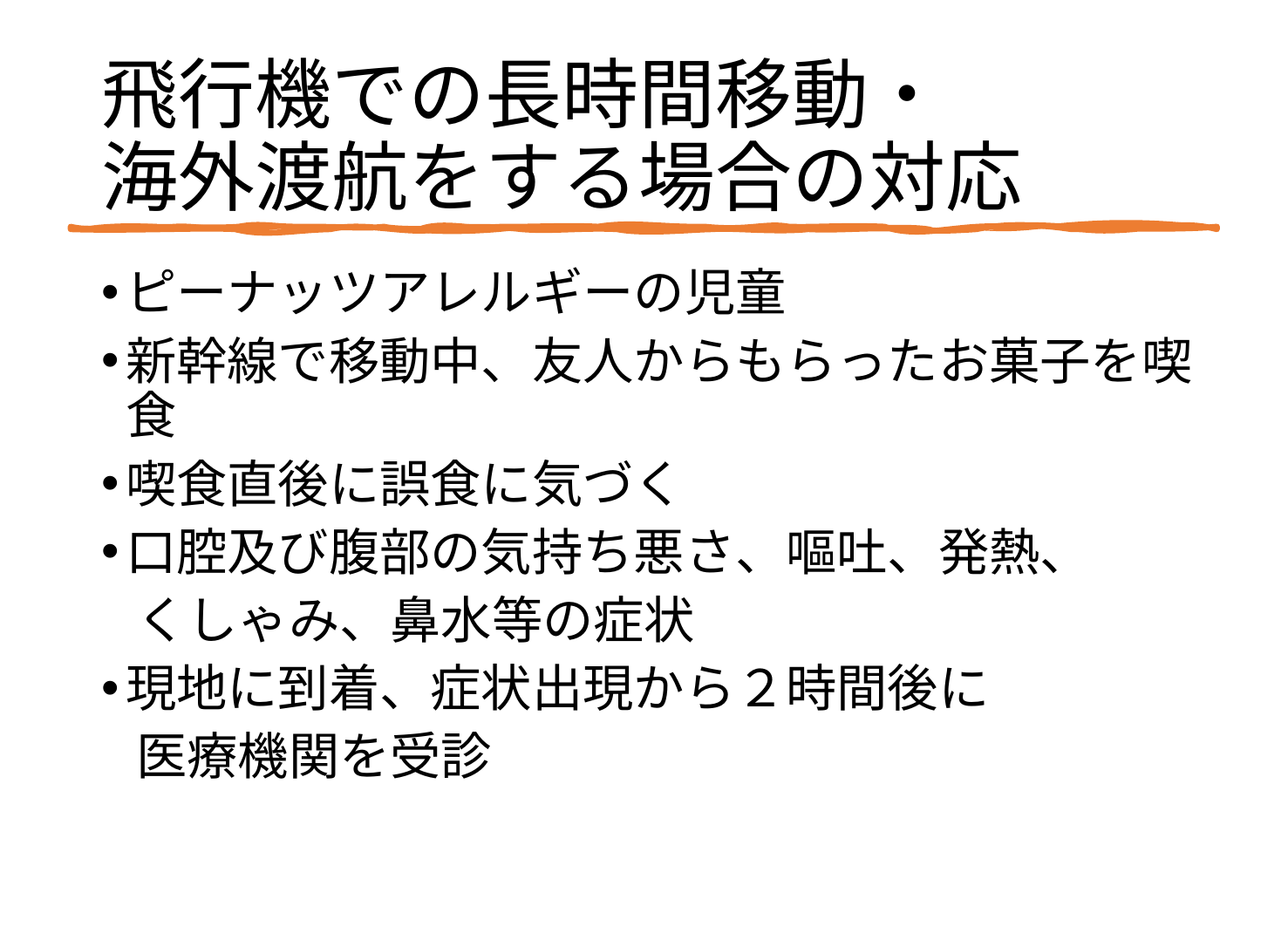

# 飛行機での長時間移動・ 海外渡航をする場合の対応

ピーナッツアレルギーの児童
新幹線で移動中、友人からもらったお菓子を喫食
喫食直後に誤食に気づく
口腔及び腹部の気持ち悪さ、嘔吐、発熱、
  くしゃみ、鼻水等の症状
現地に到着、症状出現から２時間後に
  医療機関を受診